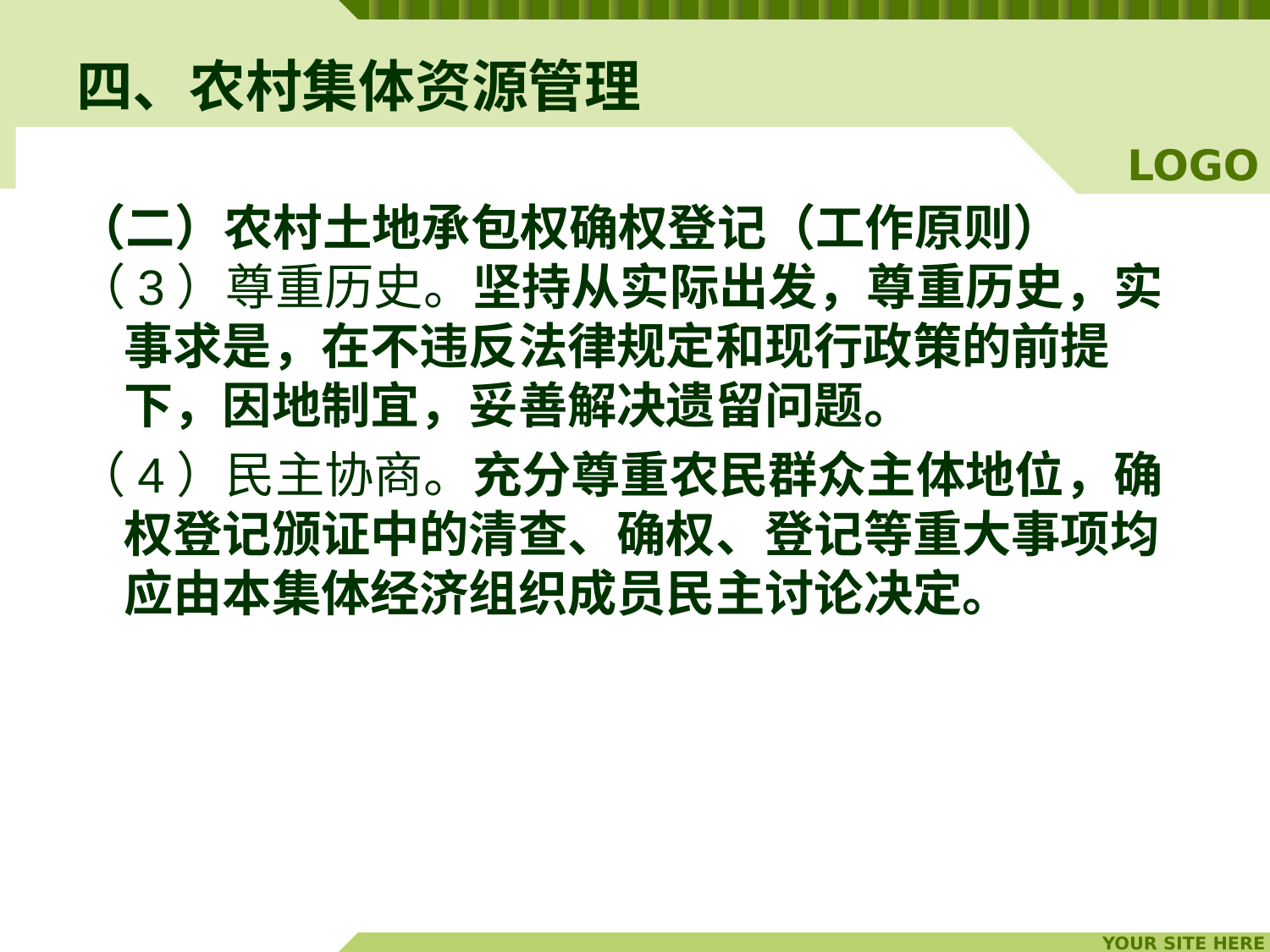

# 四、农村集体资源管理
（二）农村土地承包权确权登记（工作原则）
（3）尊重历史。坚持从实际出发，尊重历史，实事求是，在不违反法律规定和现行政策的前提下，因地制宜，妥善解决遗留问题。
（4）民主协商。充分尊重农民群众主体地位，确权登记颁证中的清查、确权、登记等重大事项均应由本集体经济组织成员民主讨论决定。